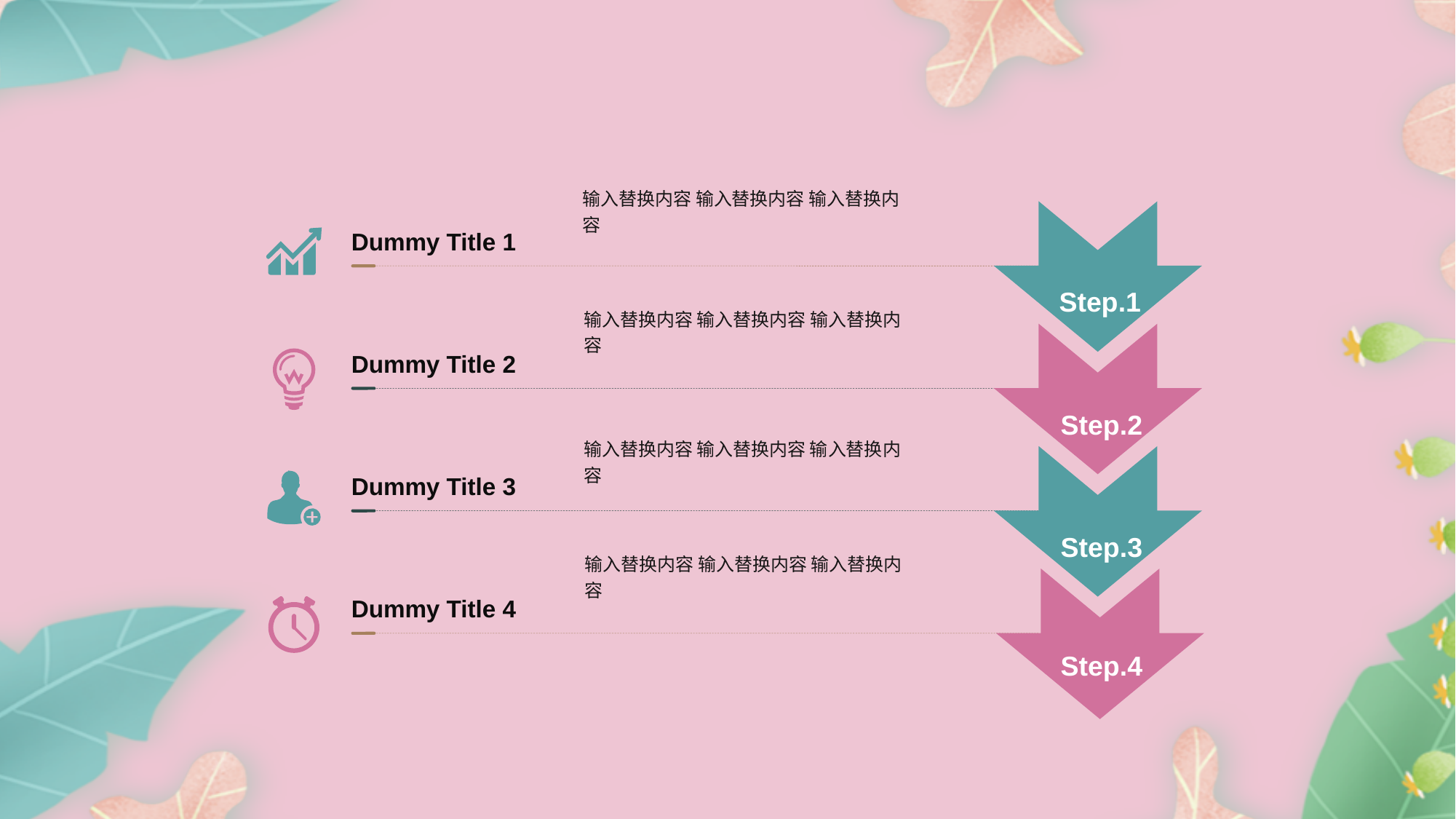

输入替换内容 输入替换内容 输入替换内容

Step.1
Dummy Title 1

输入替换内容 输入替换内容 输入替换内容

Step.2

Dummy Title 2

输入替换内容 输入替换内容 输入替换内容

Step.3

Dummy Title 3

输入替换内容 输入替换内容 输入替换内容

Step.4
Dummy Title 4